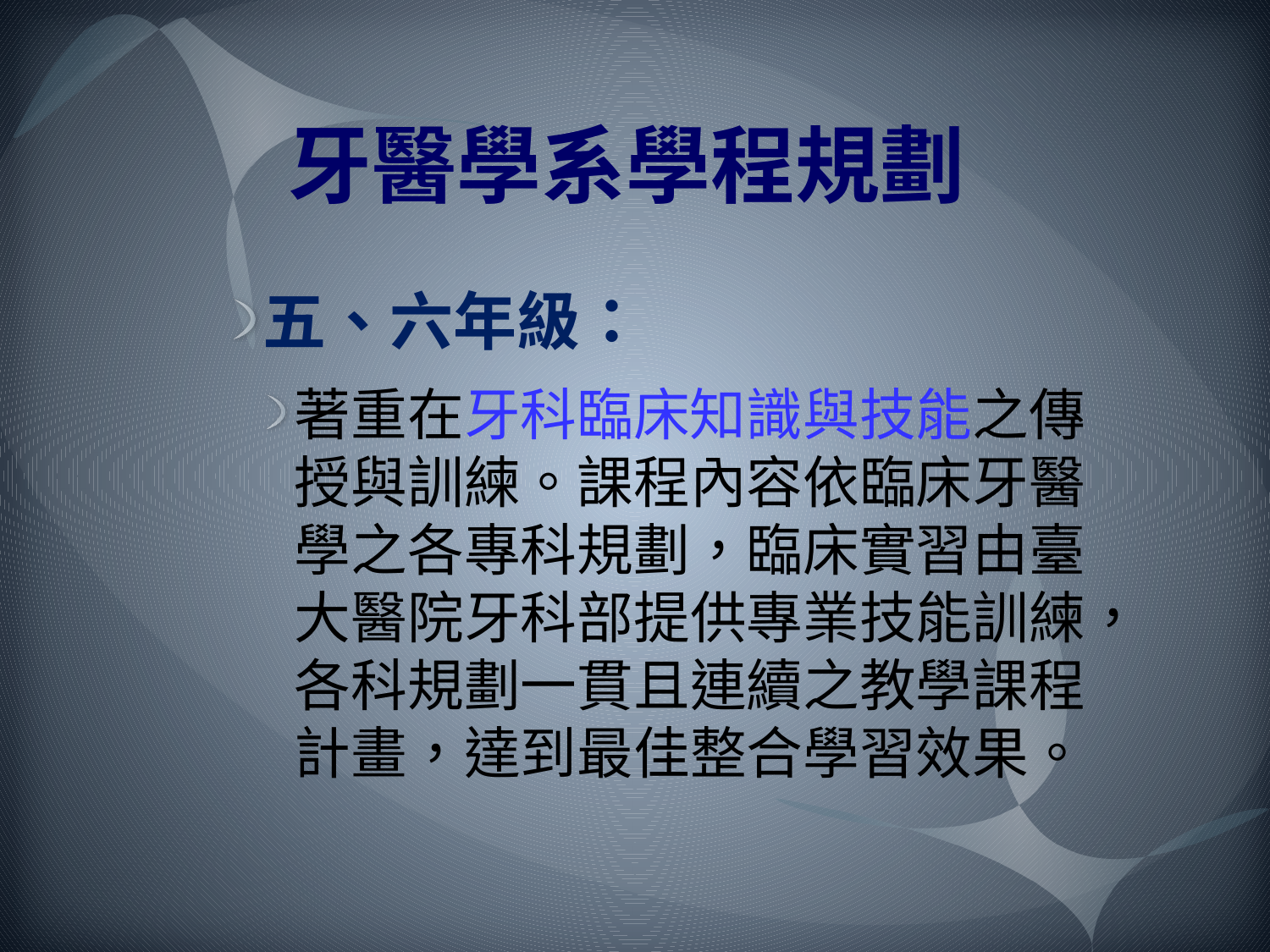

# 牙醫學系學程規劃
五、六年級：
著重在牙科臨床知識與技能之傳授與訓練。課程內容依臨床牙醫學之各專科規劃，臨床實習由臺大醫院牙科部提供專業技能訓練，各科規劃一貫且連續之教學課程計畫，達到最佳整合學習效果。